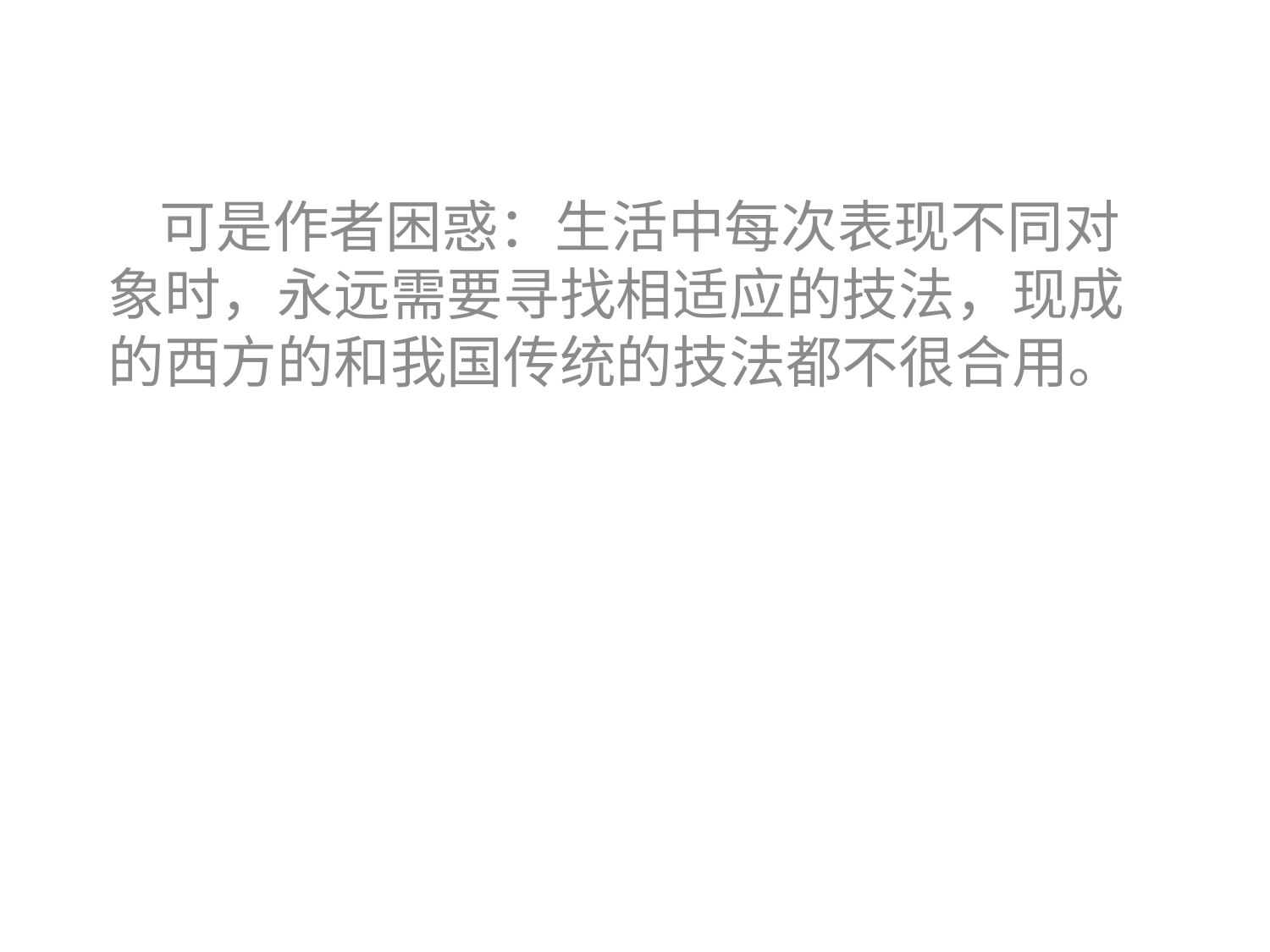

可是作者困惑：生活中每次表现不同对象时，永远需要寻找相适应的技法，现成的西方的和我国传统的技法都不很合用。
#